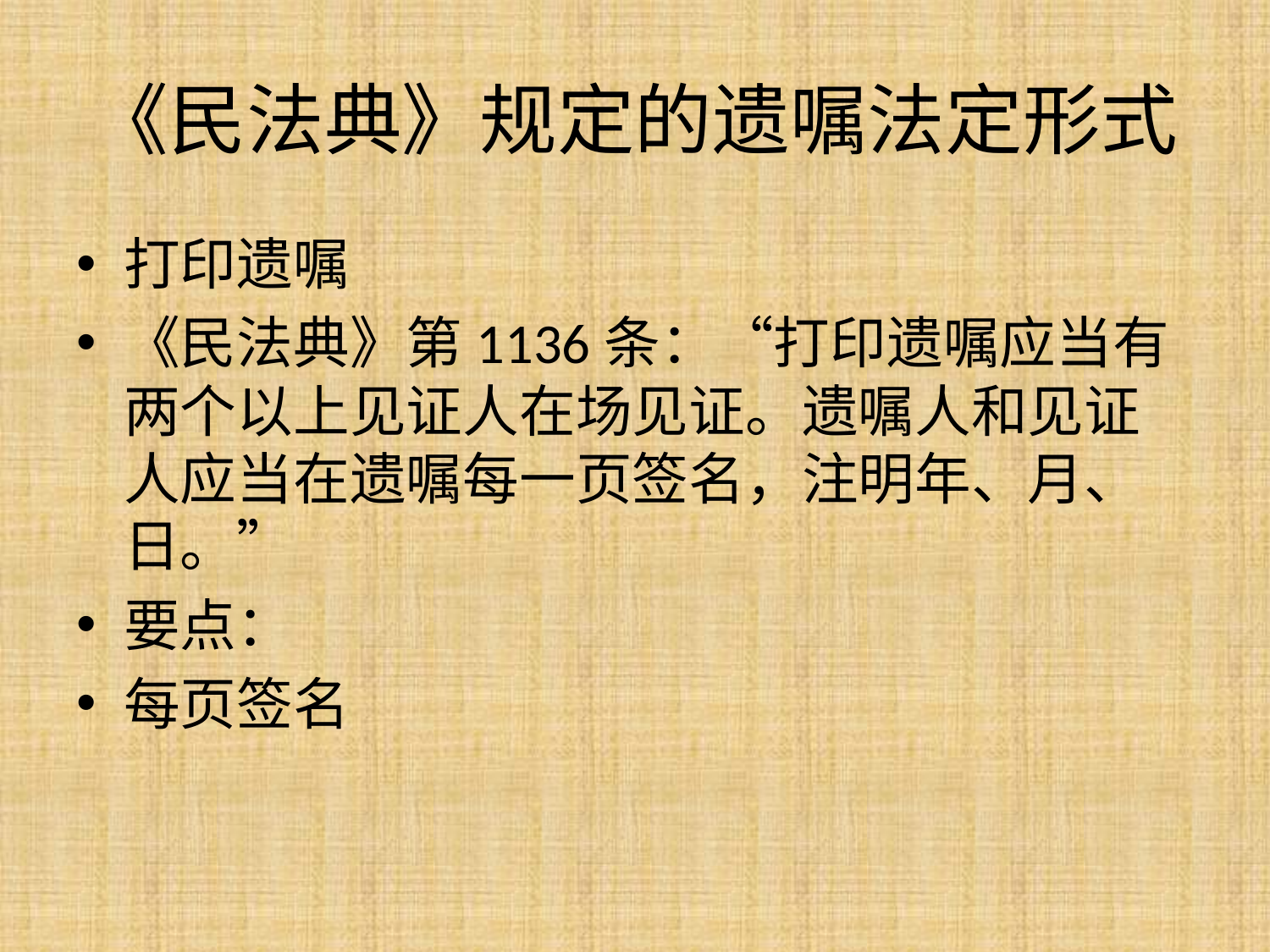

# 《民法典》规定的遗嘱法定形式
打印遗嘱
《民法典》第1136条：“打印遗嘱应当有两个以上见证人在场见证。遗嘱人和见证人应当在遗嘱每一页签名，注明年、月、日。”
要点：
每页签名